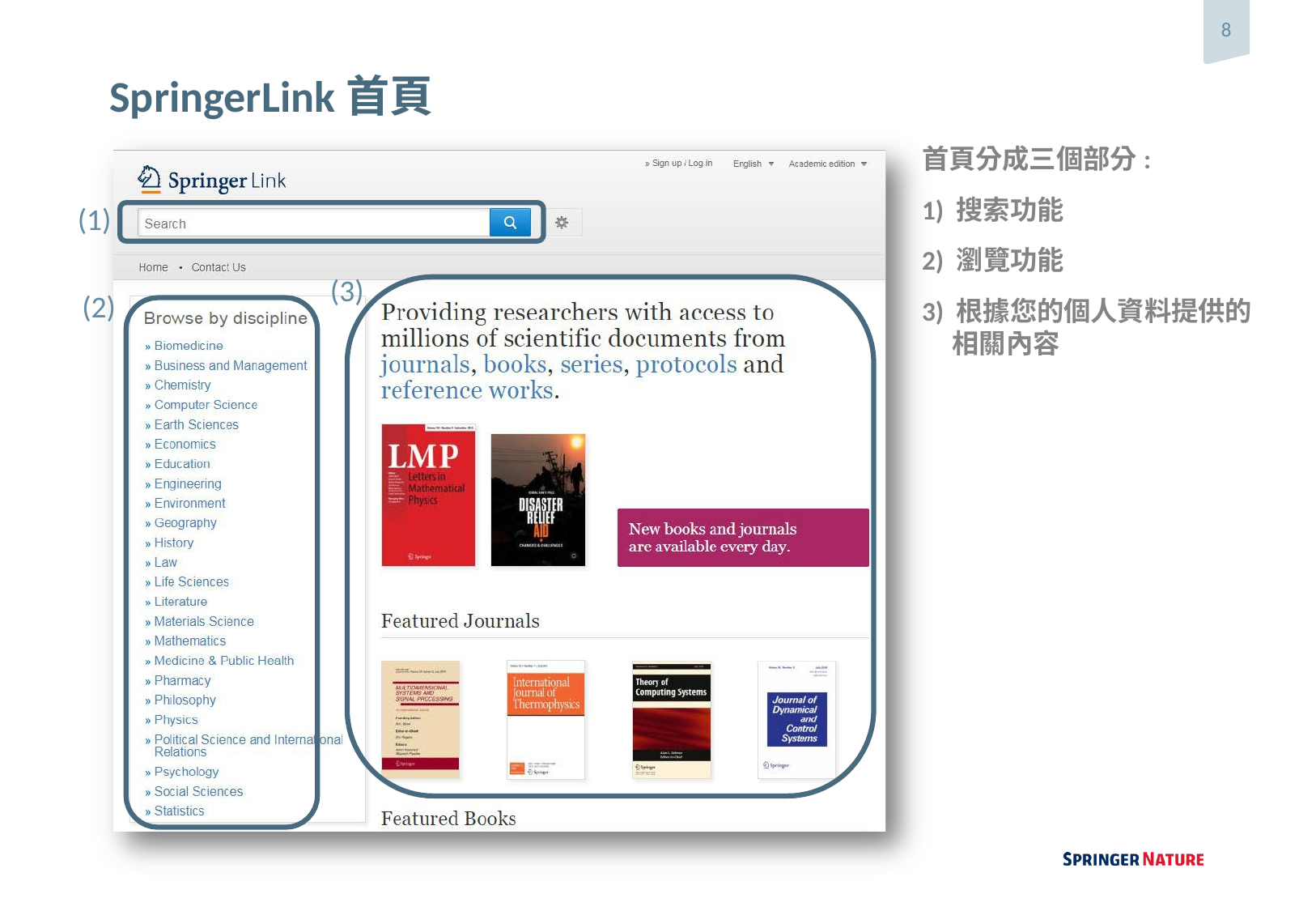

8
# SpringerLink首頁

首頁分成三個部分:
1) 搜索功能
2) 瀏覽功能
3) 根據您的個人資料提供的        相關內容

(1)

(3)

(2)